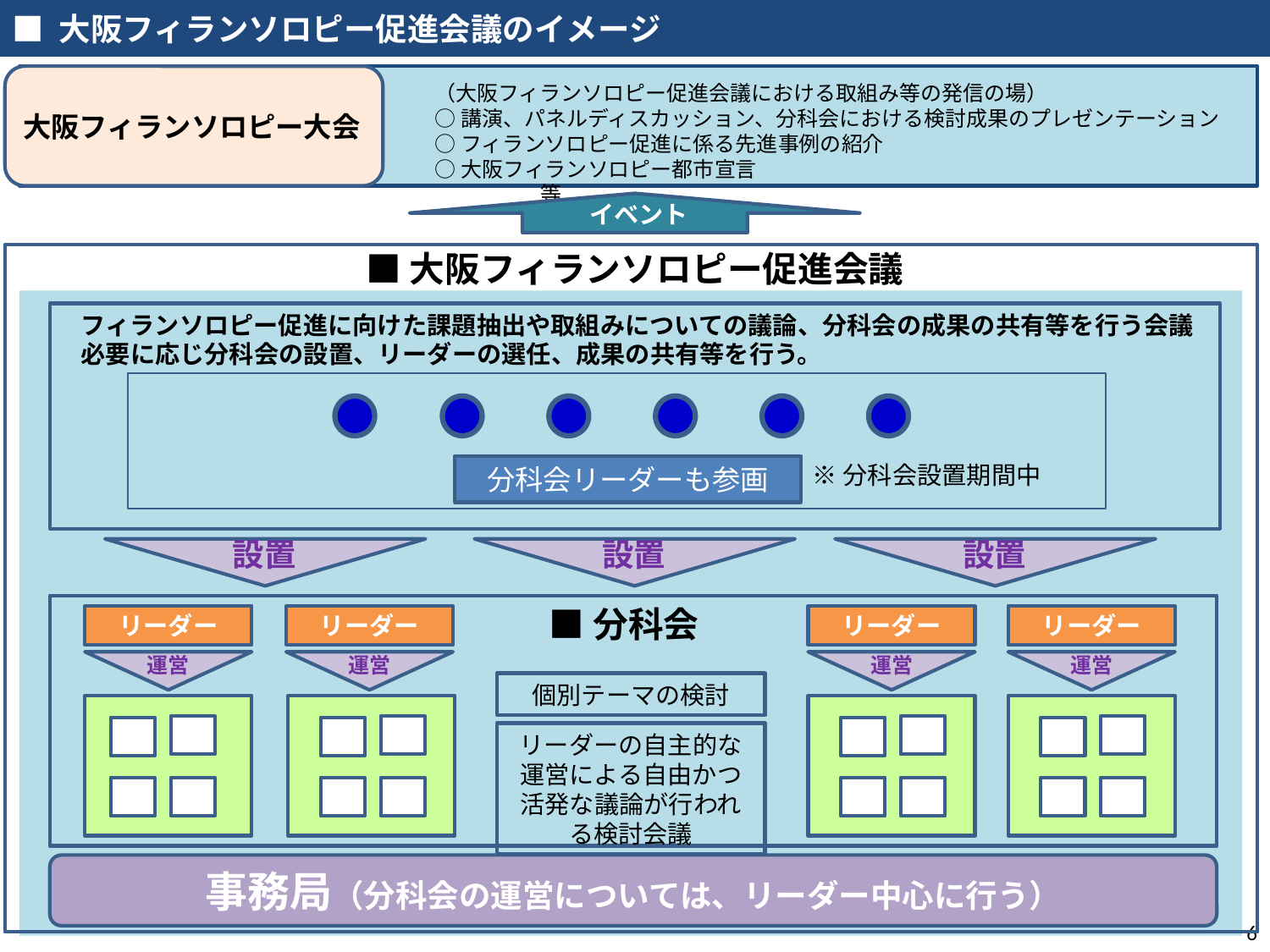

■ 大阪フィランソロピー促進会議のイメージ
大阪フィランソロピー大会

（大阪フィランソロピー促進会議における取組み等の発信の場）
○講演、パネルディスカッション、分科会における検討成果のプレゼンテーション
○フィランソロピー促進に係る先進事例の紹介
○大阪フィランソロピー都市宣言　　　　　　　　　　　　　　　　　　　　　　　　　　　　等

イベント
■大阪フィランソロピー促進会議

フィランソロピー促進に向けた課題抽出や取組みについての議論、分科会の成果の共有等を行う会議
必要に応じ分科会の設置、リーダーの選任、成果の共有等を行う。

※分科会設置期間中
分科会リーダーも参画
設置

設置

設置

■分科会
リーダー
リーダー
リーダー
リーダー
運営

運営

運営

運営

個別テーマの検討

リーダーの自主的な運営による自由かつ活発な議論が行われる検討会議

事務局（分科会の運営については、リーダー中心に行う）
6